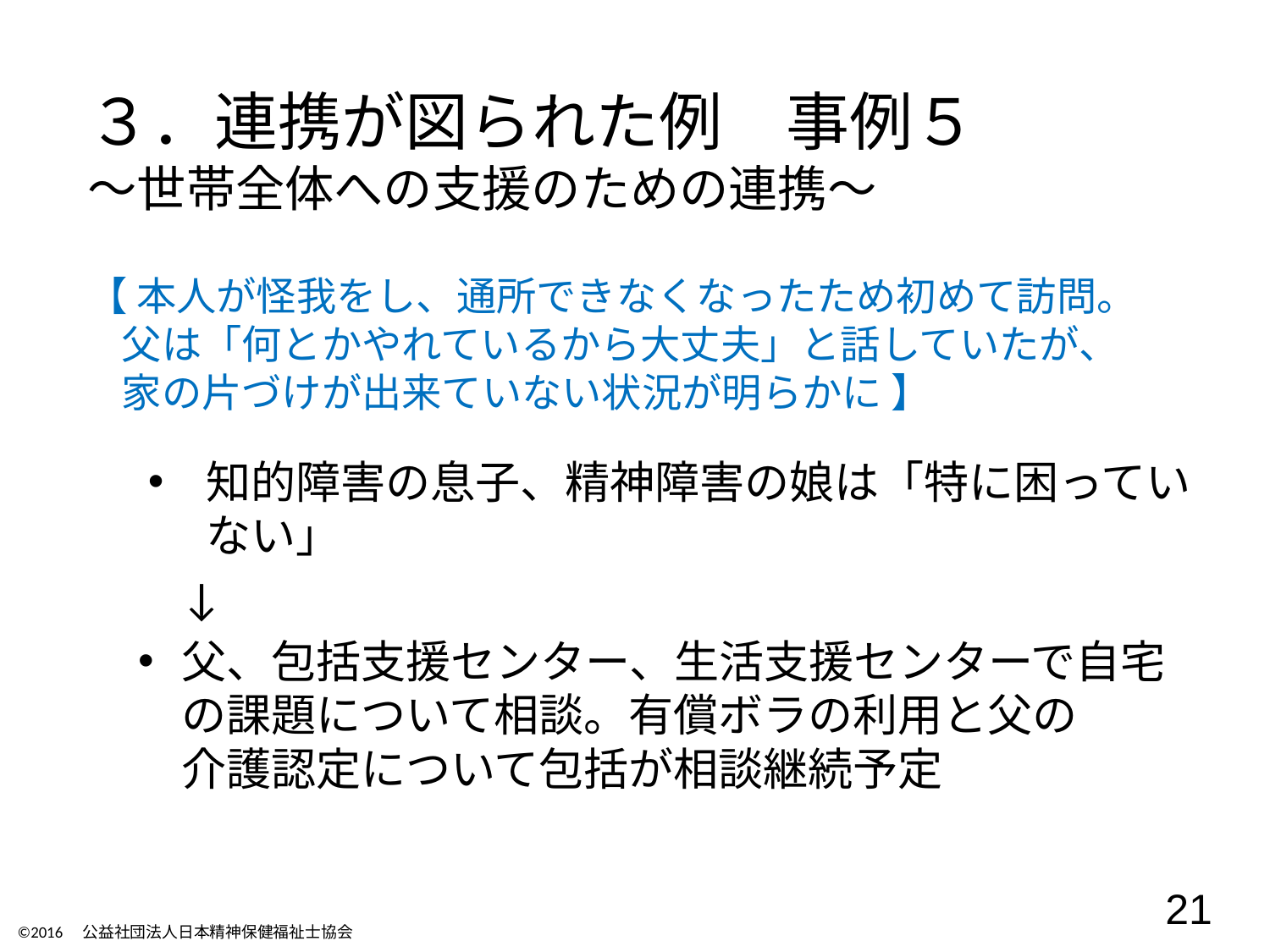

３．連携が図られた例　事例５
～世帯全体への支援のための連携～
【 本人が怪我をし、通所できなくなったため初めて訪問。
父は「何とかやれているから大丈夫」と話していたが、
家の片づけが出来ていない状況が明らかに 】
知的障害の息子、精神障害の娘は「特に困っていない」
↓
父、包括支援センター、生活支援センターで自宅の課題について相談。有償ボラの利用と父の
介護認定について包括が相談継続予定

21
©2016　公益社団法人日本精神保健福祉士協会